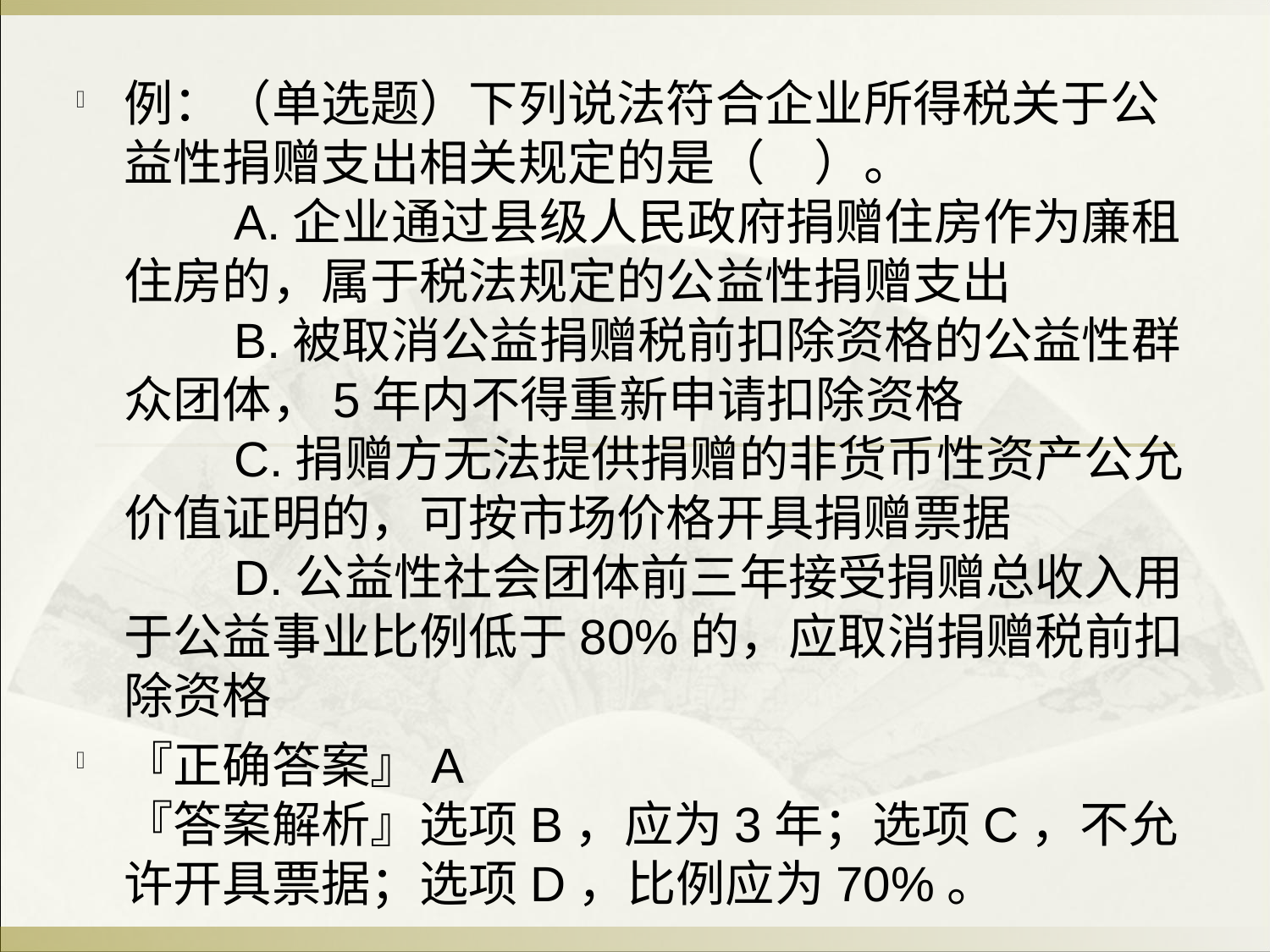

例：（单选题）下列说法符合企业所得税关于公益性捐赠支出相关规定的是（　）。
　　A.企业通过县级人民政府捐赠住房作为廉租住房的，属于税法规定的公益性捐赠支出
　　B.被取消公益捐赠税前扣除资格的公益性群众团体，5年内不得重新申请扣除资格
　　C.捐赠方无法提供捐赠的非货币性资产公允价值证明的，可按市场价格开具捐赠票据
　　D.公益性社会团体前三年接受捐赠总收入用于公益事业比例低于80%的，应取消捐赠税前扣除资格
『正确答案』A
『答案解析』选项B，应为3年；选项C，不允许开具票据；选项D，比例应为70%。